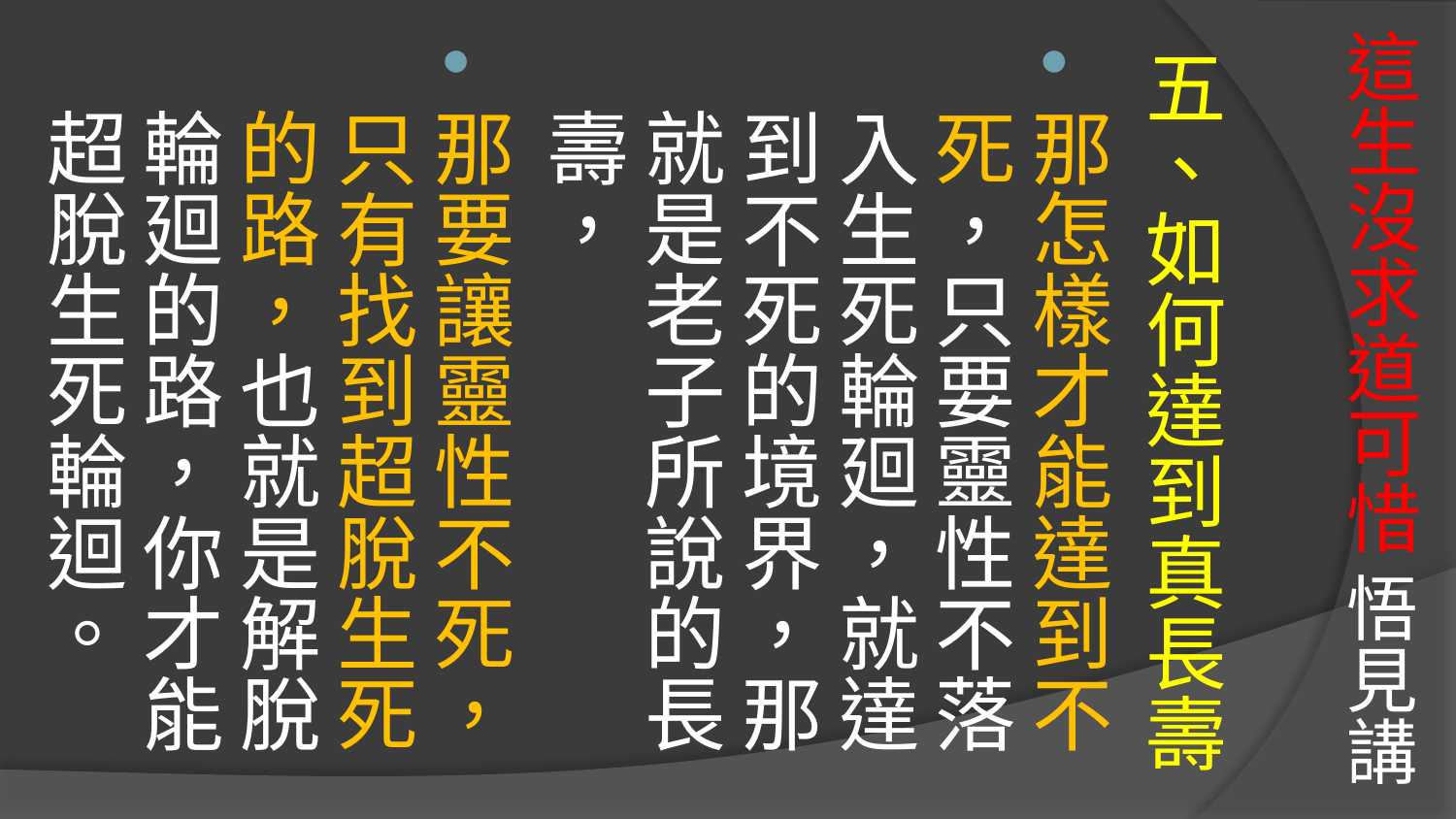

# 這生沒求道可惜 悟見講
五、如何達到真長壽
那怎樣才能達到不死，只要靈性不落入生死輪廻，就達到不死的境界，那就是老子所說的長壽，
那要讓靈性不死，只有找到超脫生死的路，也就是解脫輪廻的路，你才能超脫生死輪迴。